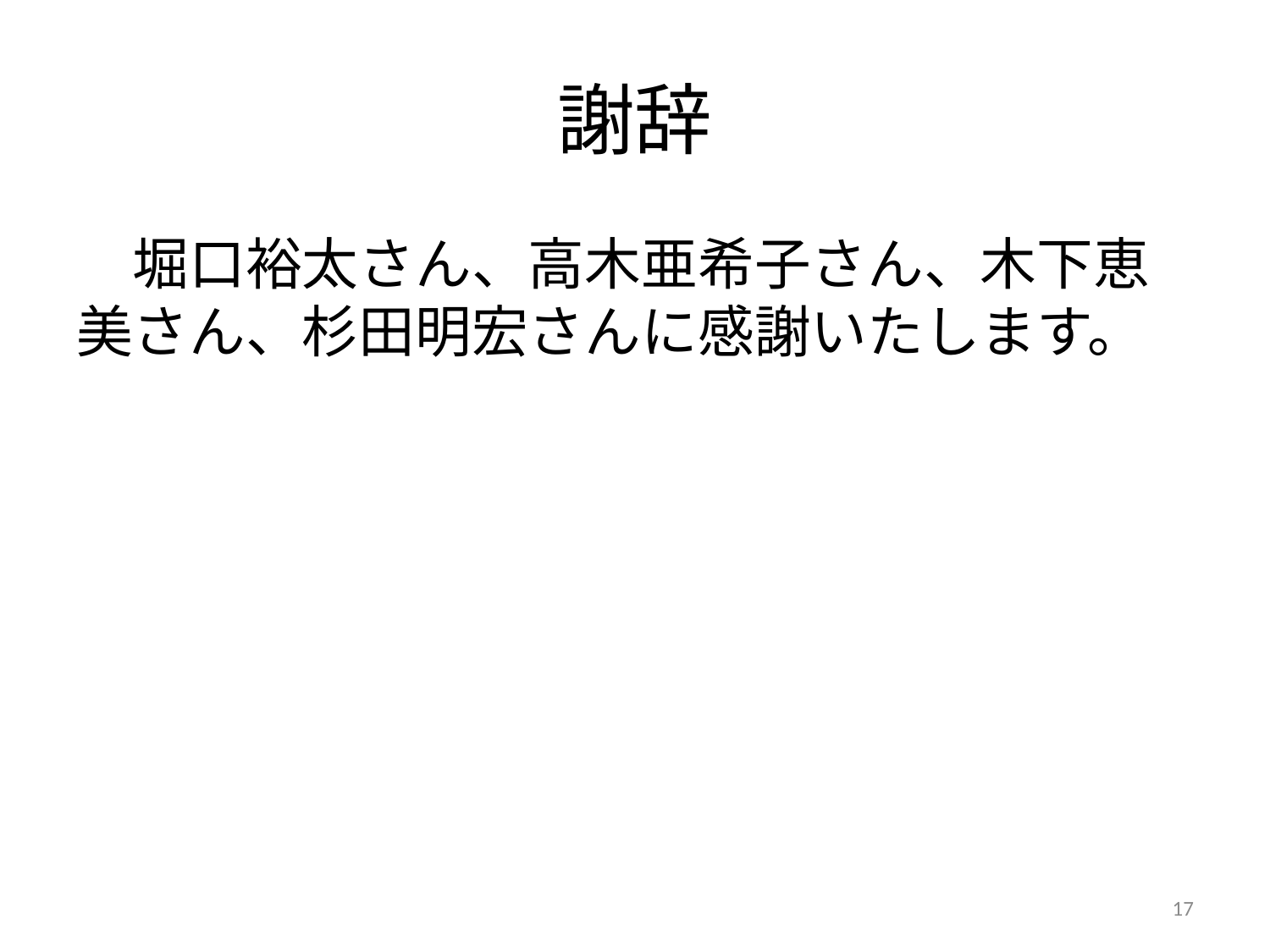

# 謝辞
　堀口裕太さん、高木亜希子さん、木下恵美さん、杉田明宏さんに感謝いたします。
17